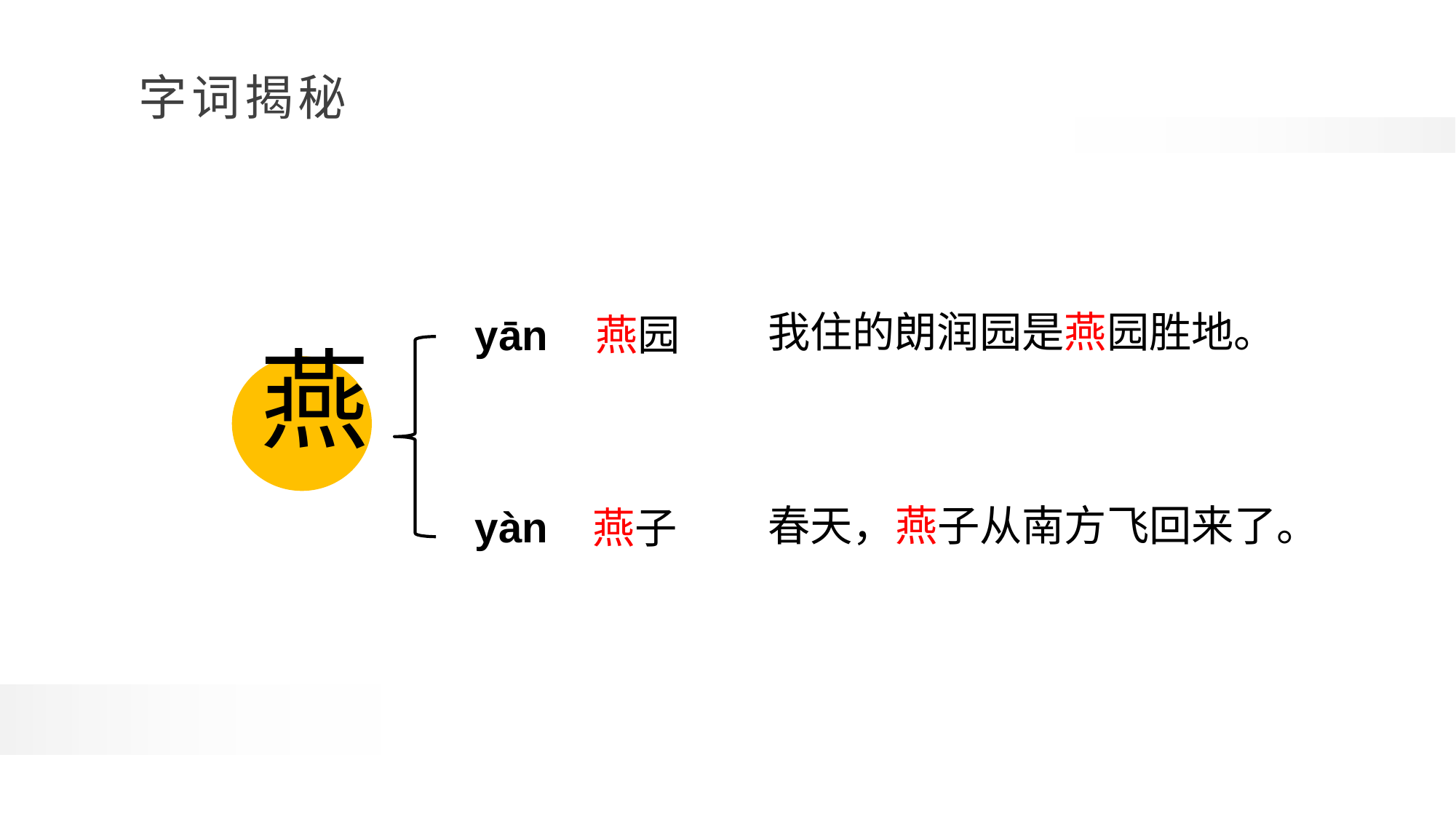

小学学科网  xuekeedu.com
小学学科网  xuekeedu.com
小学学科网  xuekeedu.com
我住的朗润园是燕园胜地。
yān
燕园
燕

春天，燕子从南方飞回来了。
yàn
燕子